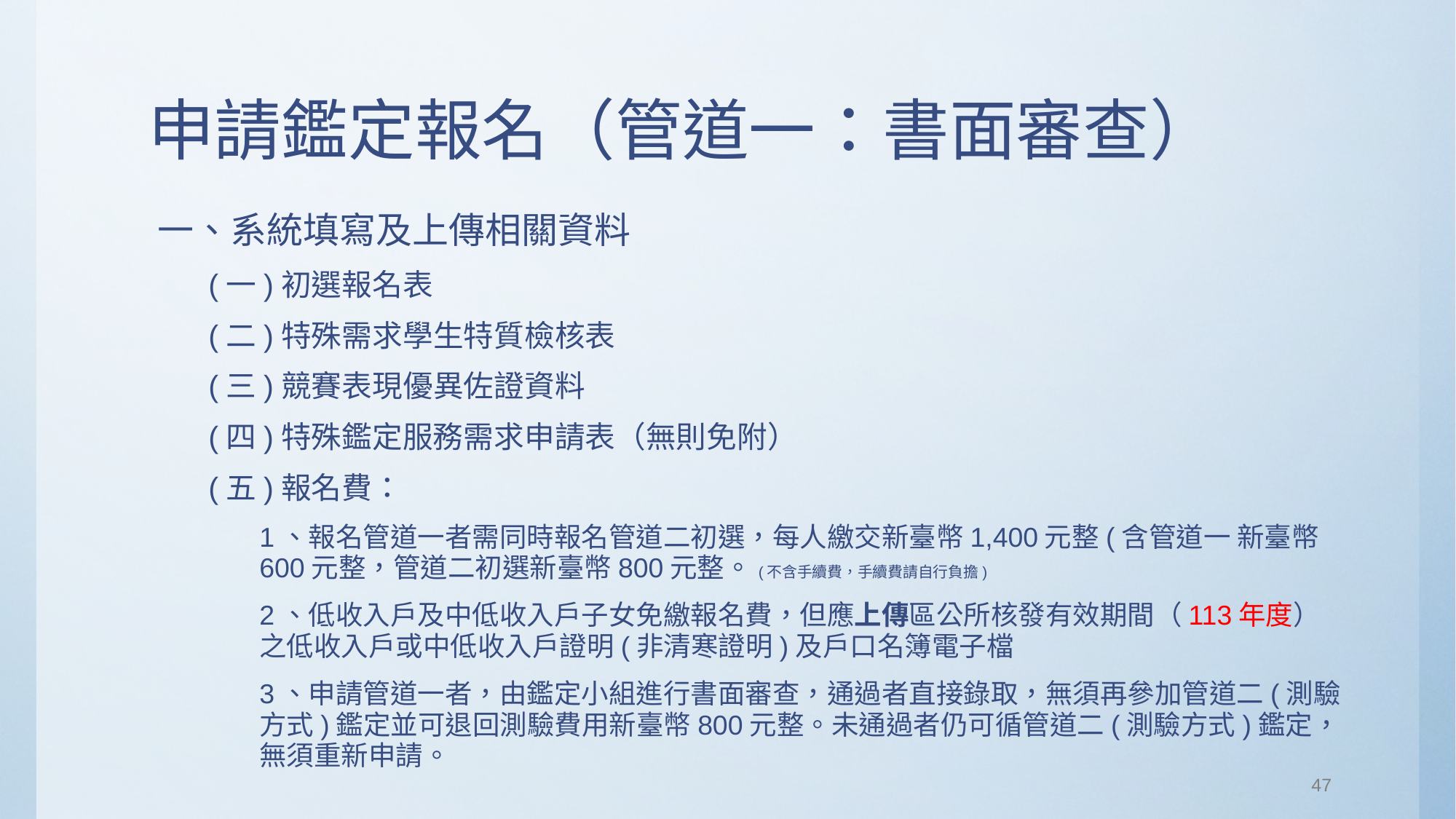

# 申請鑑定報名（管道一：書面審查）
一、系統填寫及上傳相關資料
(一)初選報名表
(二)特殊需求學生特質檢核表
(三)競賽表現優異佐證資料
(四)特殊鑑定服務需求申請表（無則免附）
(五)報名費：
1、報名管道一者需同時報名管道二初選，每人繳交新臺幣1,400元整(含管道一 新臺幣600元整，管道二初選新臺幣800元整。(不含手續費，手續費請自行負擔)
2、低收入戶及中低收入戶子女免繳報名費，但應上傳區公所核發有效期間（113年度）之低收入戶或中低收入戶證明(非清寒證明)及戶口名簿電子檔
3、申請管道一者，由鑑定小組進行書面審查，通過者直接錄取，無須再參加管道二(測驗方式)鑑定並可退回測驗費用新臺幣800元整。未通過者仍可循管道二(測驗方式)鑑定，無須重新申請。

47